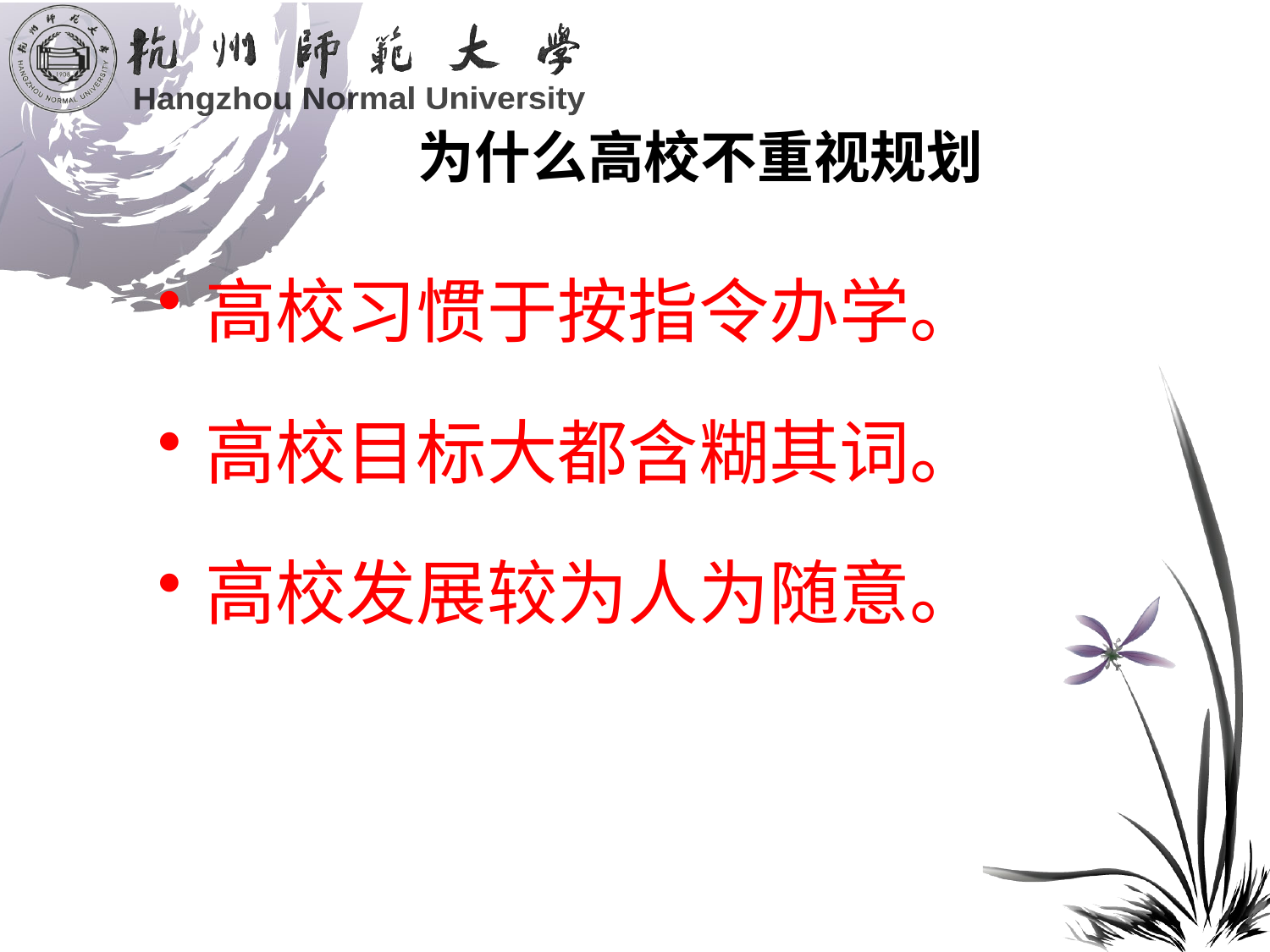

# 为什么高校不重视规划
高校习惯于按指令办学。
高校目标大都含糊其词。
高校发展较为人为随意。